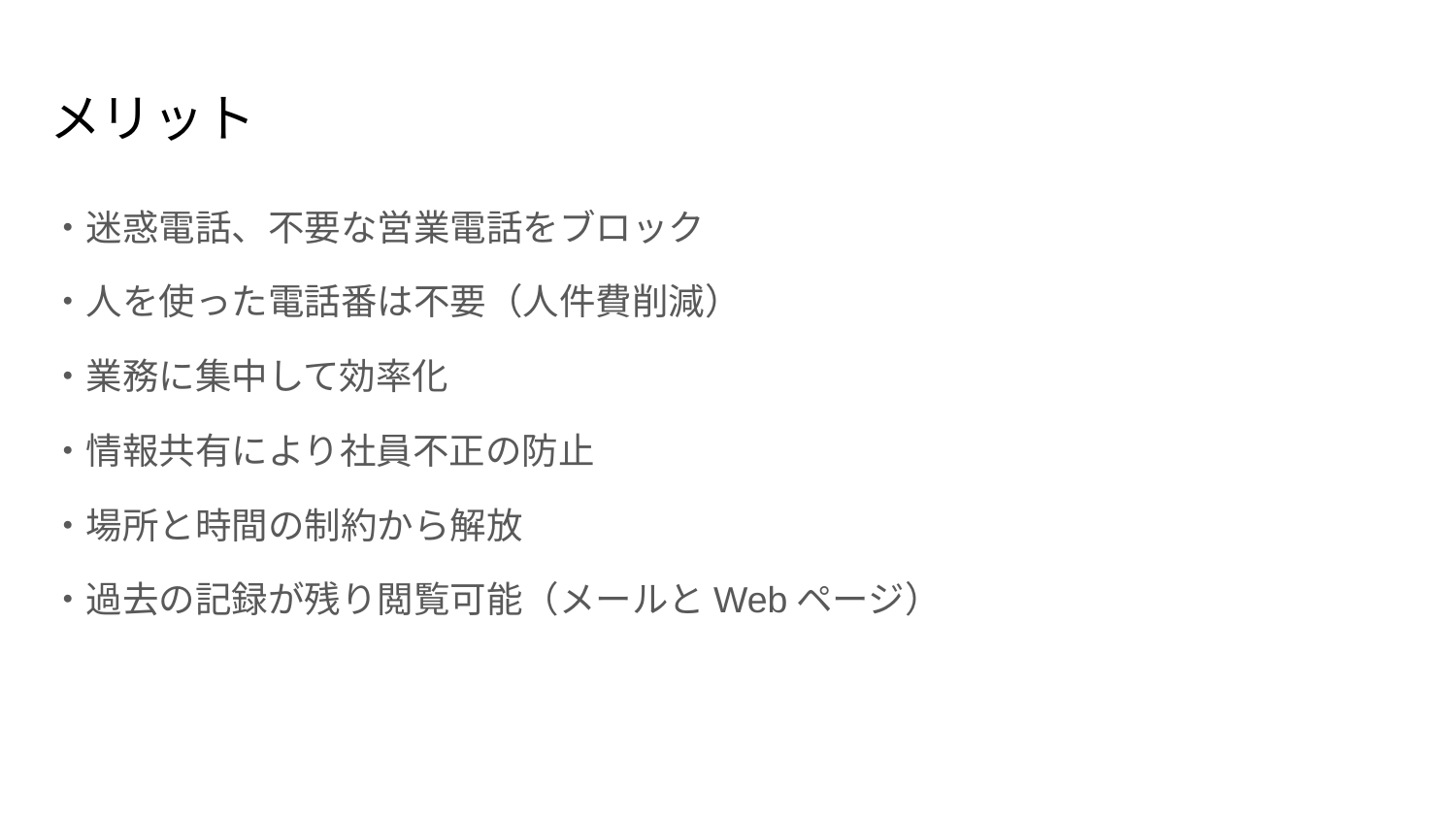

# メリット
・迷惑電話、不要な営業電話をブロック
・人を使った電話番は不要（人件費削減）
・業務に集中して効率化
・情報共有により社員不正の防止
・場所と時間の制約から解放
・過去の記録が残り閲覧可能（メールとWebページ）